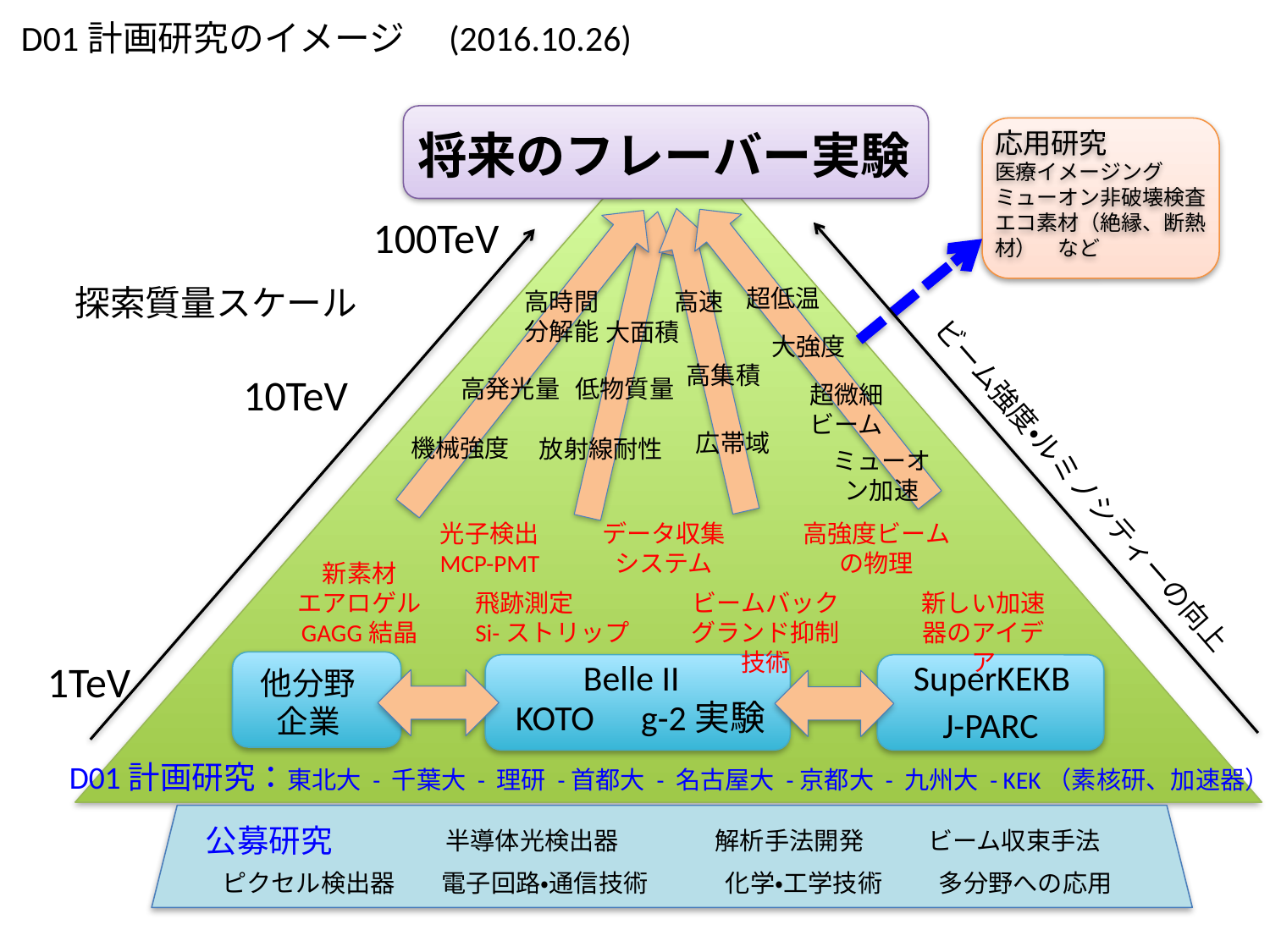

# D01計画研究のイメージ　(2016.10.26)

将来のフレーバー実験

応用研究
医療イメージング
ミューオン非破壊検査
エコ素材（絶縁、断熱材）　など

100TeV

探索質量スケール
超低温
高時間分解能
高速
大面積
大強度

高集積
10TeV
高発光量
低物質量
超微細ビーム
広帯域
機械強度
放射線耐性
ミューオン加速
ビーム強度・ルミノシティーの向上
光子検出
MCP-PMT
データ収集システム
高強度ビーム
の物理
新素材
エアロゲル
GAGG結晶
飛跡測定
Si-ストリップ
ビームバックグランド抑制技術
新しい加速器のアイデア
1TeV
Belle II
SuperKEKB

他分野
企業

g-2実験
KOTO
J-PARC
D01計画研究：東北大 - 千葉大 - 理研 -首都大 - 名古屋大 -京都大 - 九州大 - KEK（素核研、加速器）

公募研究
半導体光検出器
解析手法開発
ビーム収束手法
ピクセル検出器
電子回路・通信技術
化学・工学技術
多分野への応用